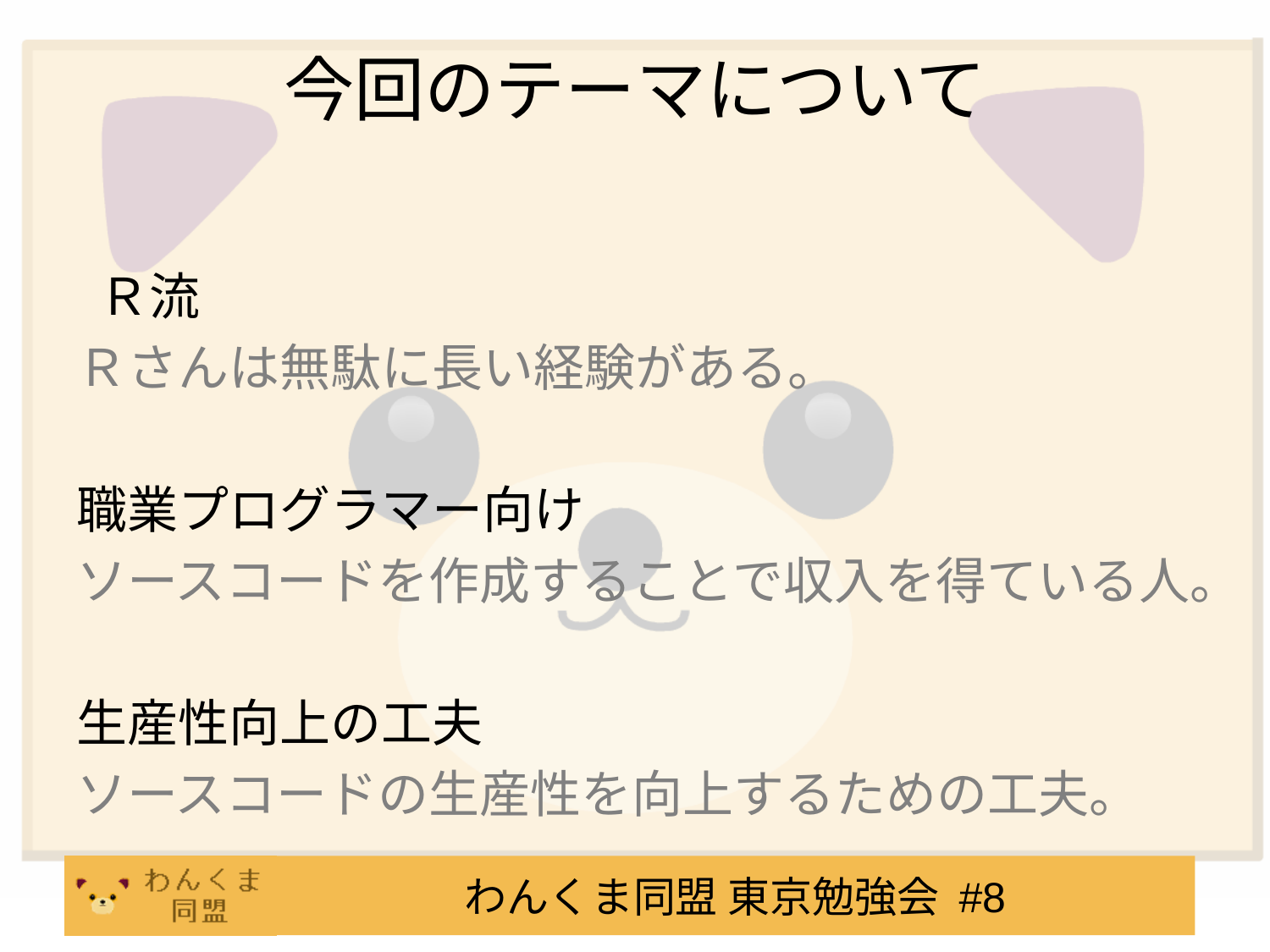

# 今回のテーマについて
 Ｒ流
Ｒさんは無駄に長い経験がある。

職業プログラマー向け
ソースコードを作成することで収入を得ている人。

生産性向上の工夫
ソースコードの生産性を向上するための工夫。